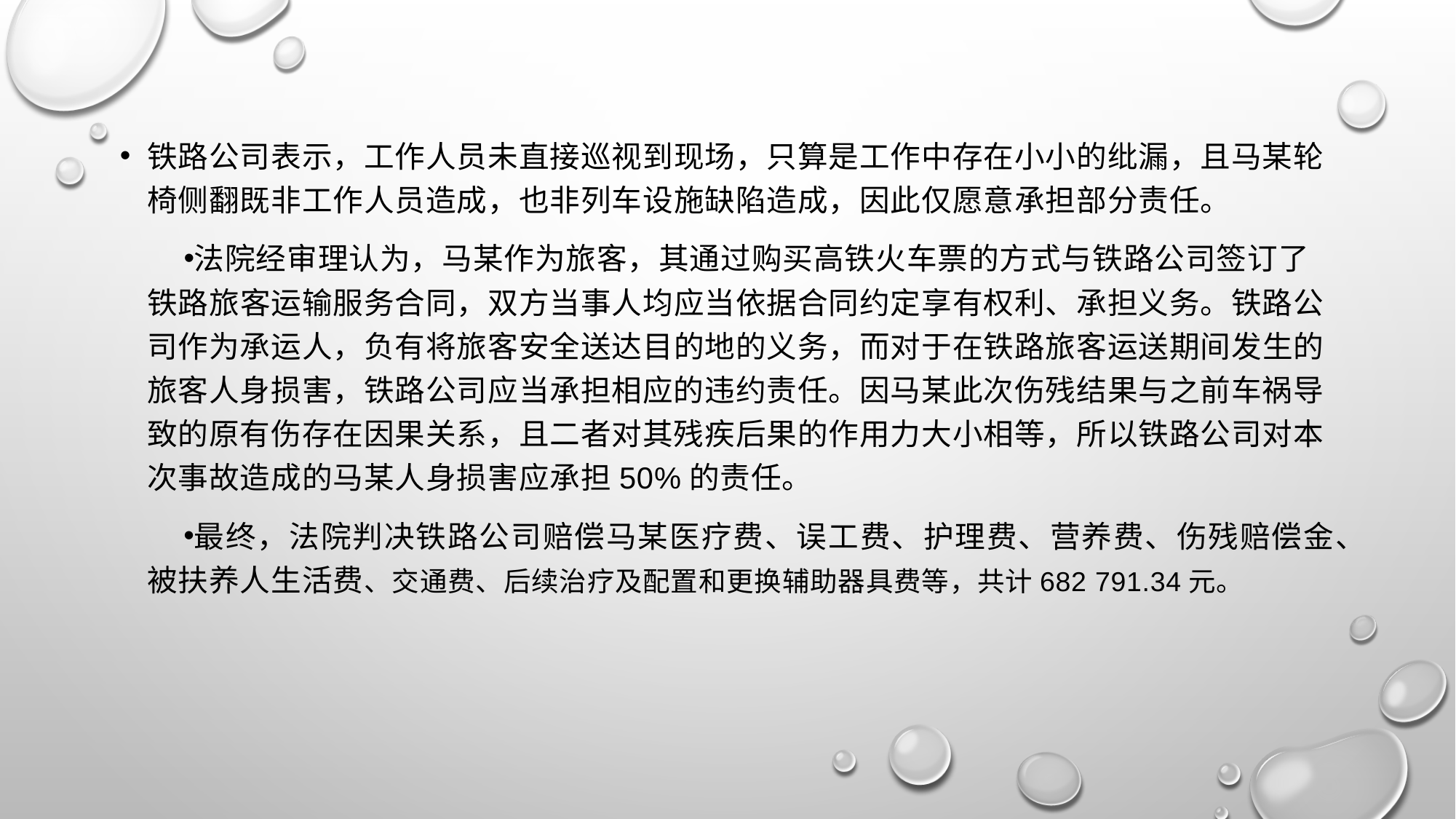

铁路公司表示，工作人员未直接巡视到现场，只算是工作中存在小小的纰漏，且马某轮椅侧翻既非工作人员造成，也非列车设施缺陷造成，因此仅愿意承担部分责任。
法院经审理认为，马某作为旅客，其通过购买高铁火车票的方式与铁路公司签订了铁路旅客运输服务合同，双方当事人均应当依据合同约定享有权利、承担义务。铁路公司作为承运人，负有将旅客安全送达目的地的义务，而对于在铁路旅客运送期间发生的旅客人身损害，铁路公司应当承担相应的违约责任。因马某此次伤残结果与之前车祸导致的原有伤存在因果关系，且二者对其残疾后果的作用力大小相等，所以铁路公司对本次事故造成的马某人身损害应承担50%的责任。
最终，法院判决铁路公司赔偿马某医疗费、误工费、护理费、营养费、伤残赔偿金、被扶养人生活费、交通费、后续治疗及配置和更换辅助器具费等，共计682 791.34元。